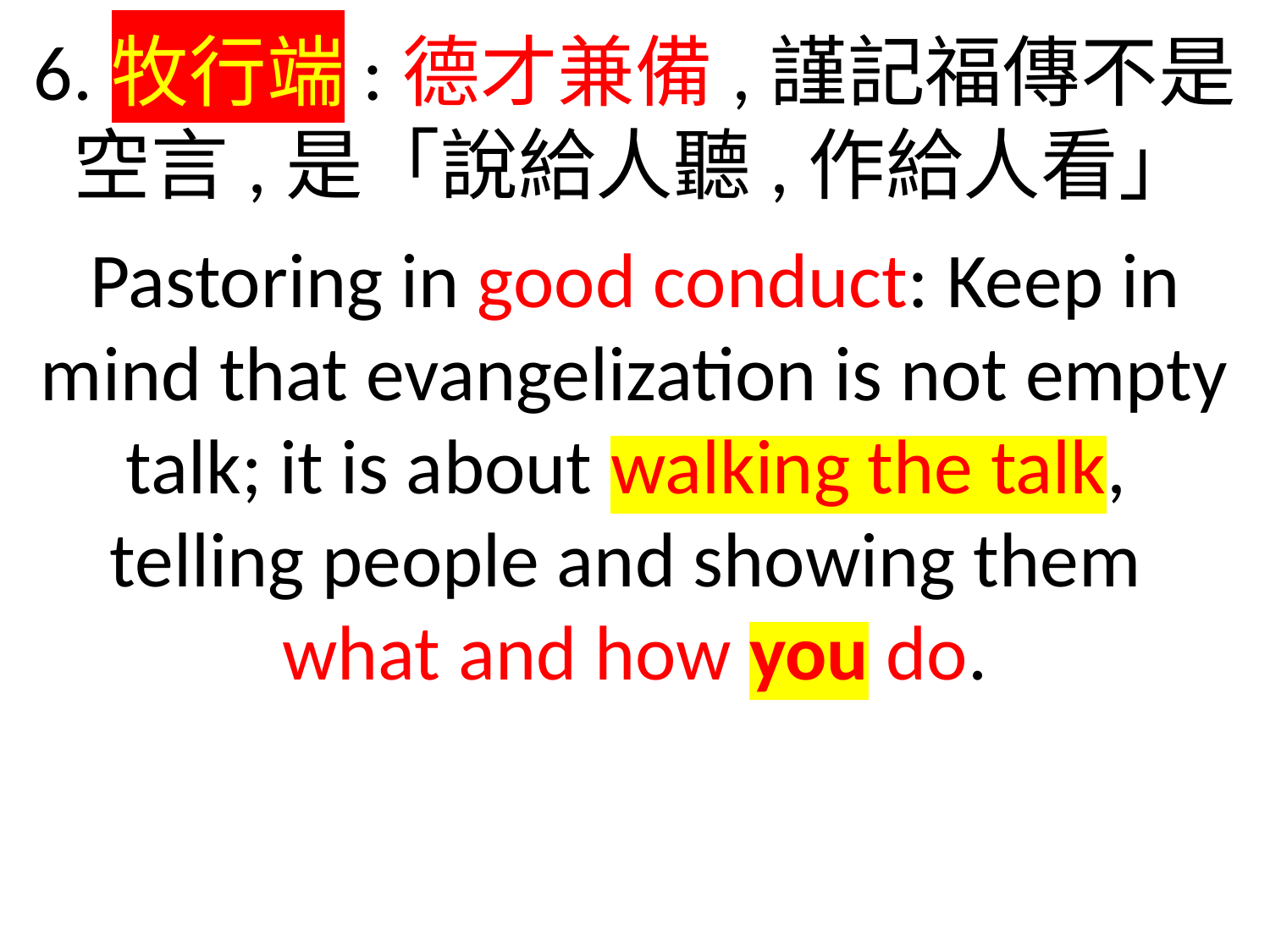

6.牧行端:德才兼備,謹記福傳不是空言,是「說給人聽,作給人看」
Pastoring in good conduct: Keep in mind that evangelization is not empty talk; it is about walking the talk,
telling people and showing them
what and how you do.